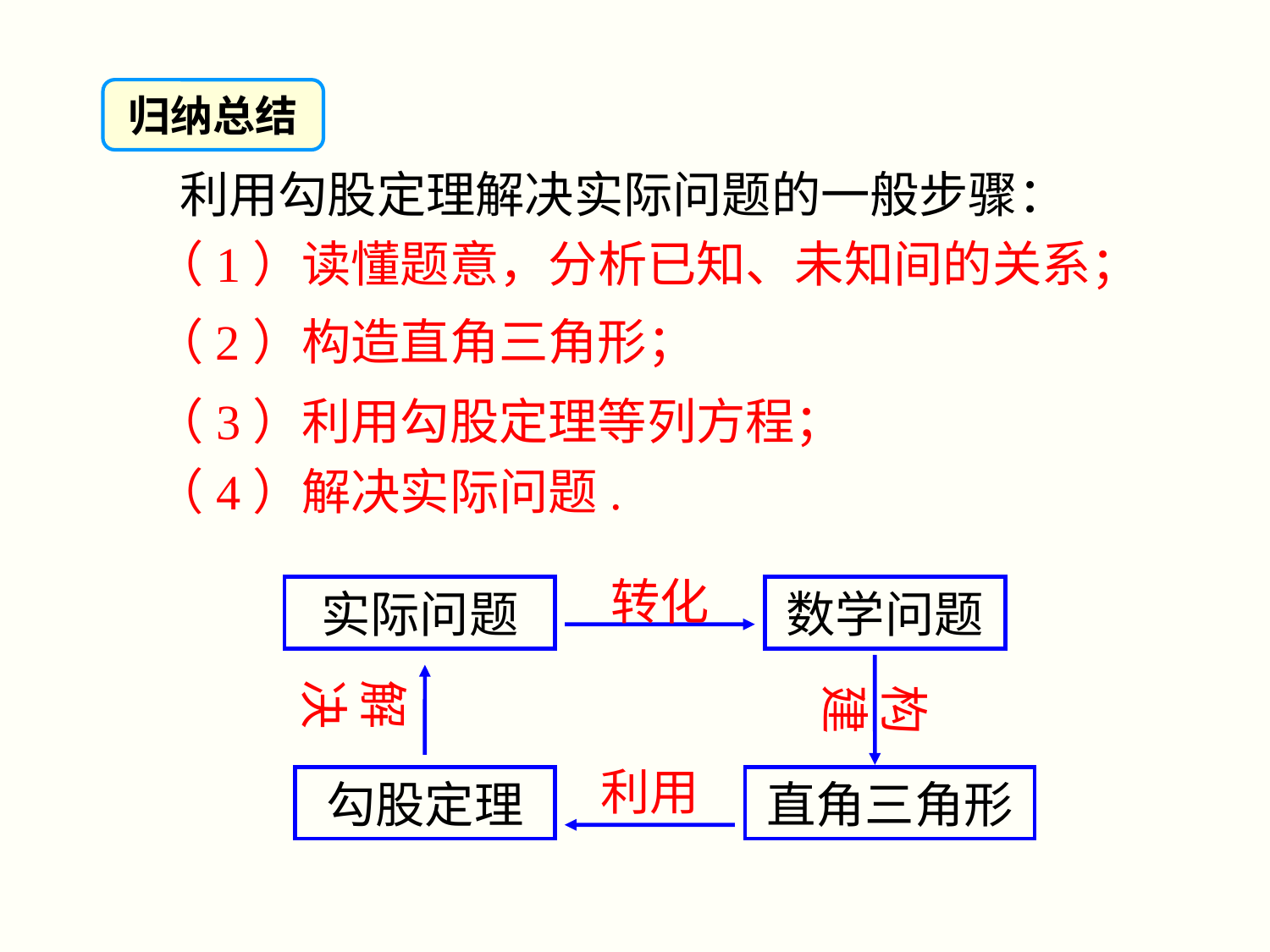

归纳总结
利用勾股定理解决实际问题的一般步骤：
（1）读懂题意，分析已知、未知间的关系；
（2）构造直角三角形；
（3）利用勾股定理等列方程；
（4）解决实际问题.
转化

实际问题
数学问题
解决

构建

利用

勾股定理
直角三角形